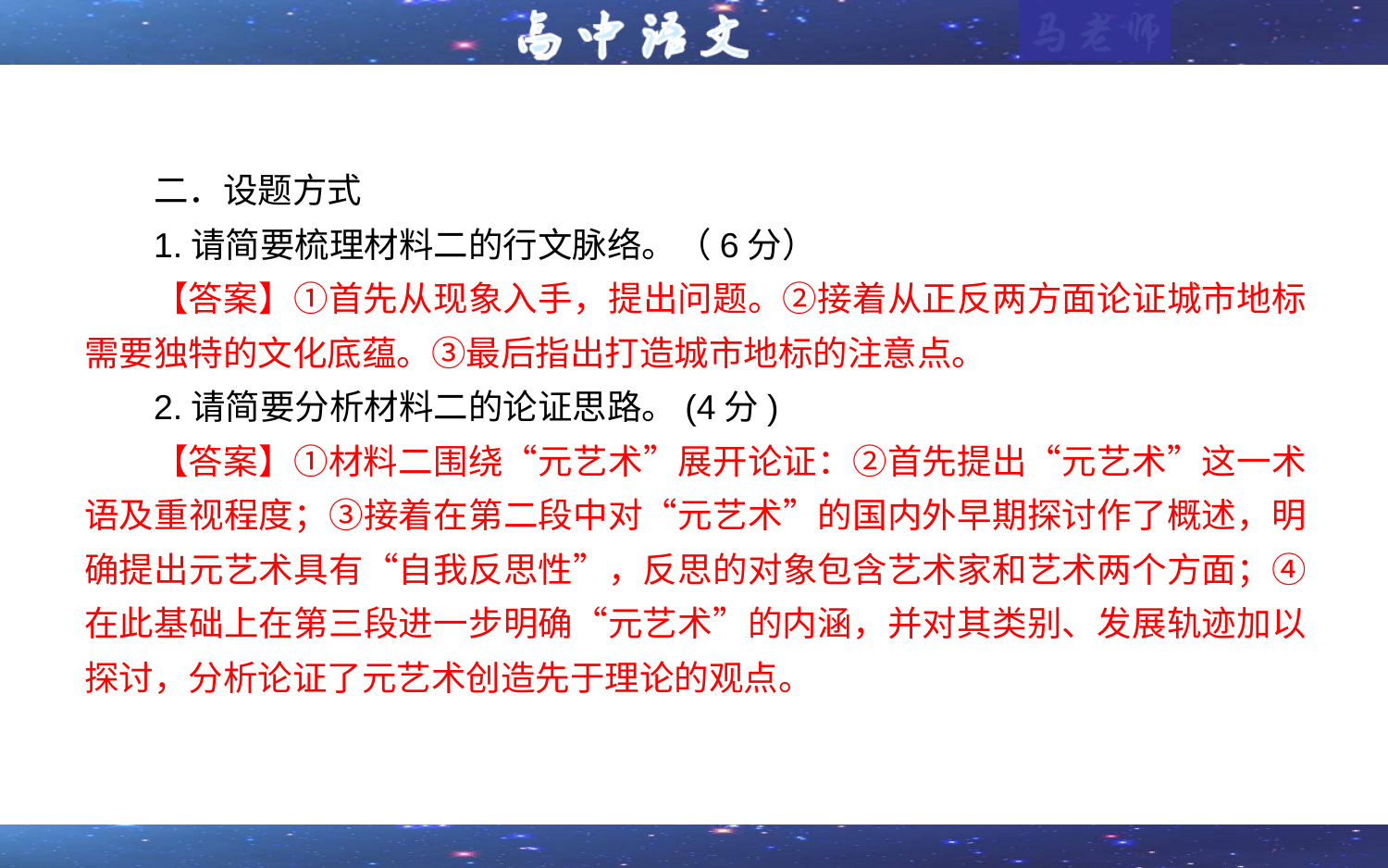

二．设题方式
1.请简要梳理材料二的行文脉络。（6分）
【答案】①首先从现象入手，提出问题。②接着从正反两方面论证城市地标需要独特的文化底蕴。③最后指出打造城市地标的注意点。
2.请简要分析材料二的论证思路。(4分)
【答案】①材料二围绕“元艺术”展开论证：②首先提出“元艺术”这一术语及重视程度；③接着在第二段中对“元艺术”的国内外早期探讨作了概述，明确提出元艺术具有“自我反思性”，反思的对象包含艺术家和艺术两个方面；④在此基础上在第三段进一步明确“元艺术”的内涵，并对其类别、发展轨迹加以探讨，分析论证了元艺术创造先于理论的观点。